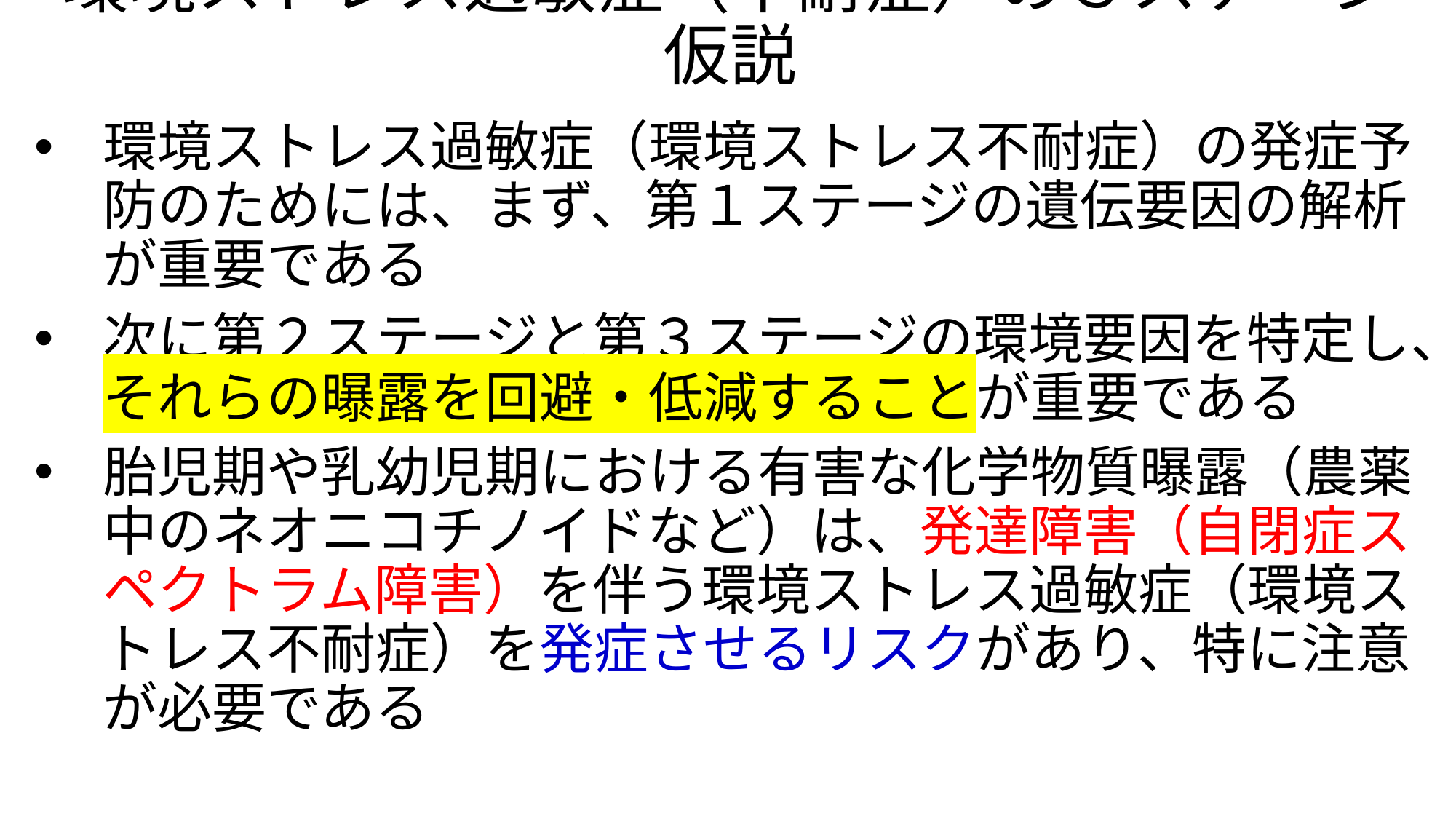

# 環境ストレス過敏症（不耐症）の３ステージ仮説
環境ストレス過敏症（環境ストレス不耐症）の発症予防のためには、まず、第１ステージの遺伝要因の解析が重要である
次に第２ステージと第３ステージの環境要因を特定し、それらの曝露を回避・低減することが重要である
胎児期や乳幼児期における有害な化学物質曝露（農薬中のネオニコチノイドなど）は、発達障害（自閉症スペクトラム障害）を伴う環境ストレス過敏症（環境ストレス不耐症）を発症させるリスクがあり、特に注意が必要である